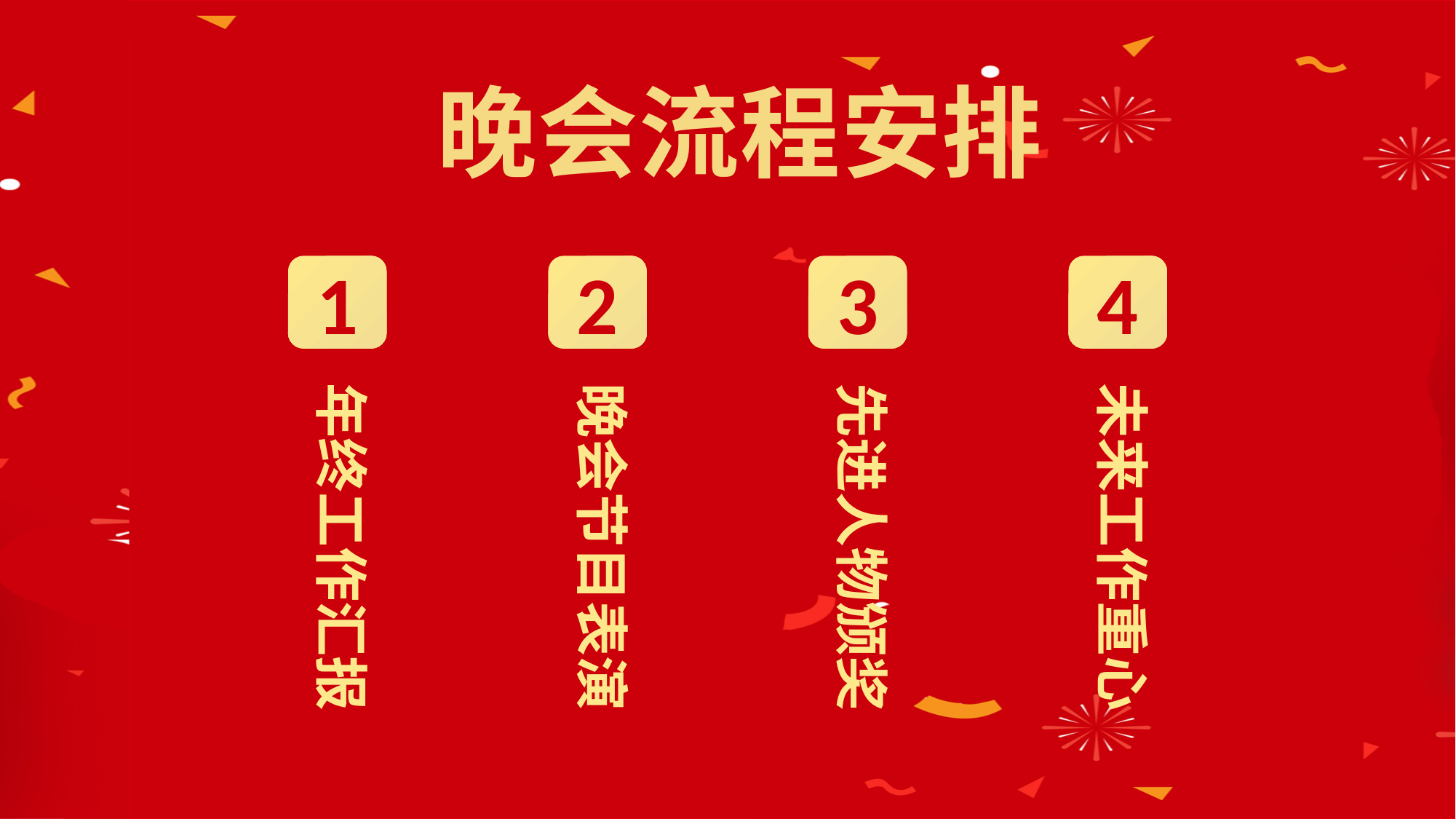

晚会流程安排
1
2
3
4
年终工作汇报
晚会节目表演
先进人物颁奖
未来工作重心